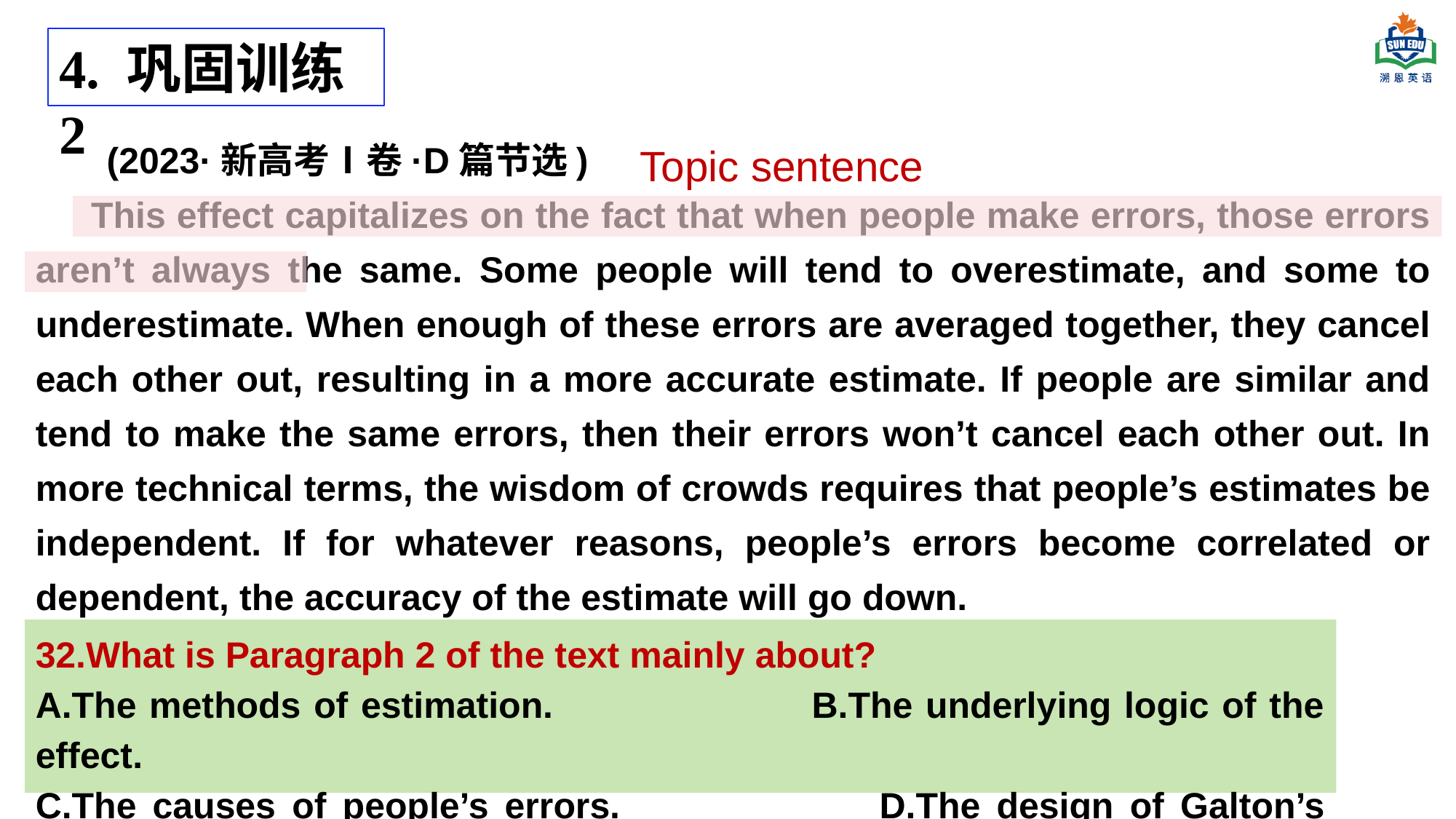

4. 巩固训练2
       (2023·新高考Ⅰ卷·D篇节选)
     This effect capitalizes on the fact that when people make errors, those errors aren’t always the same. Some people will tend to overestimate, and some to underestimate. When enough of these errors are averaged together, they cancel each other out, resulting in a more accurate estimate. If people are similar and tend to make the same errors, then their errors won’t cancel each other out. In more technical terms, the wisdom of crowds requires that people’s estimates be independent. If for whatever reasons, people’s errors become correlated or dependent, the accuracy of the estimate will go down.

Topic sentence

32.What is Paragraph 2 of the text mainly about?
A.The methods of estimation.                    B.The underlying logic of the effect.
C.The causes of people’s errors.                D.The design of Galton’s experiment.